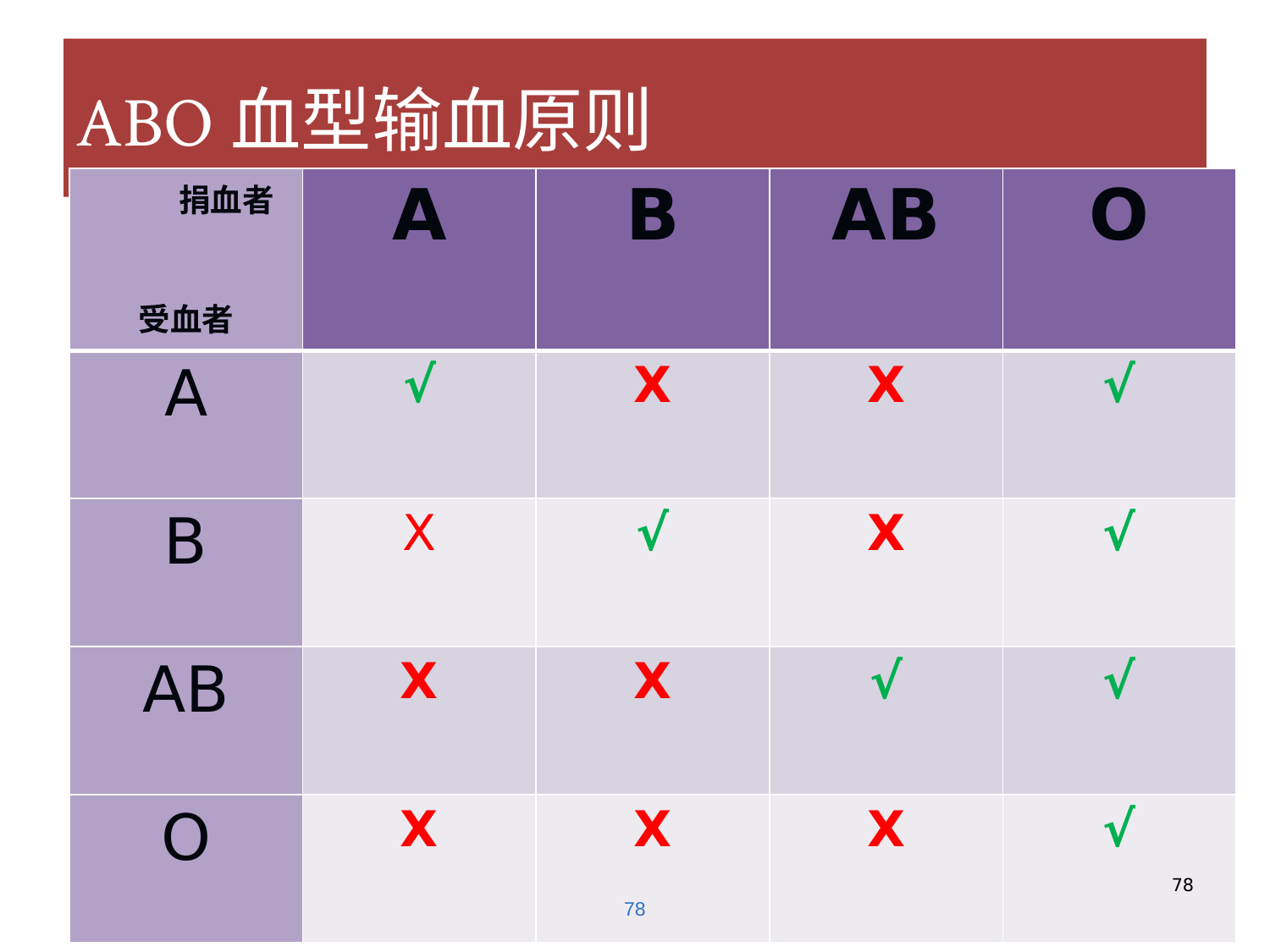

# ABO血型输血原则
| 捐血者 受血者 | A | B | AB | O |
| --- | --- | --- | --- | --- |
| A | √ | X | X | √ |
| B | X | √ | X | √ |
| AB | X | X | √ | √ |
| O | X | X | X | √ |
78
78